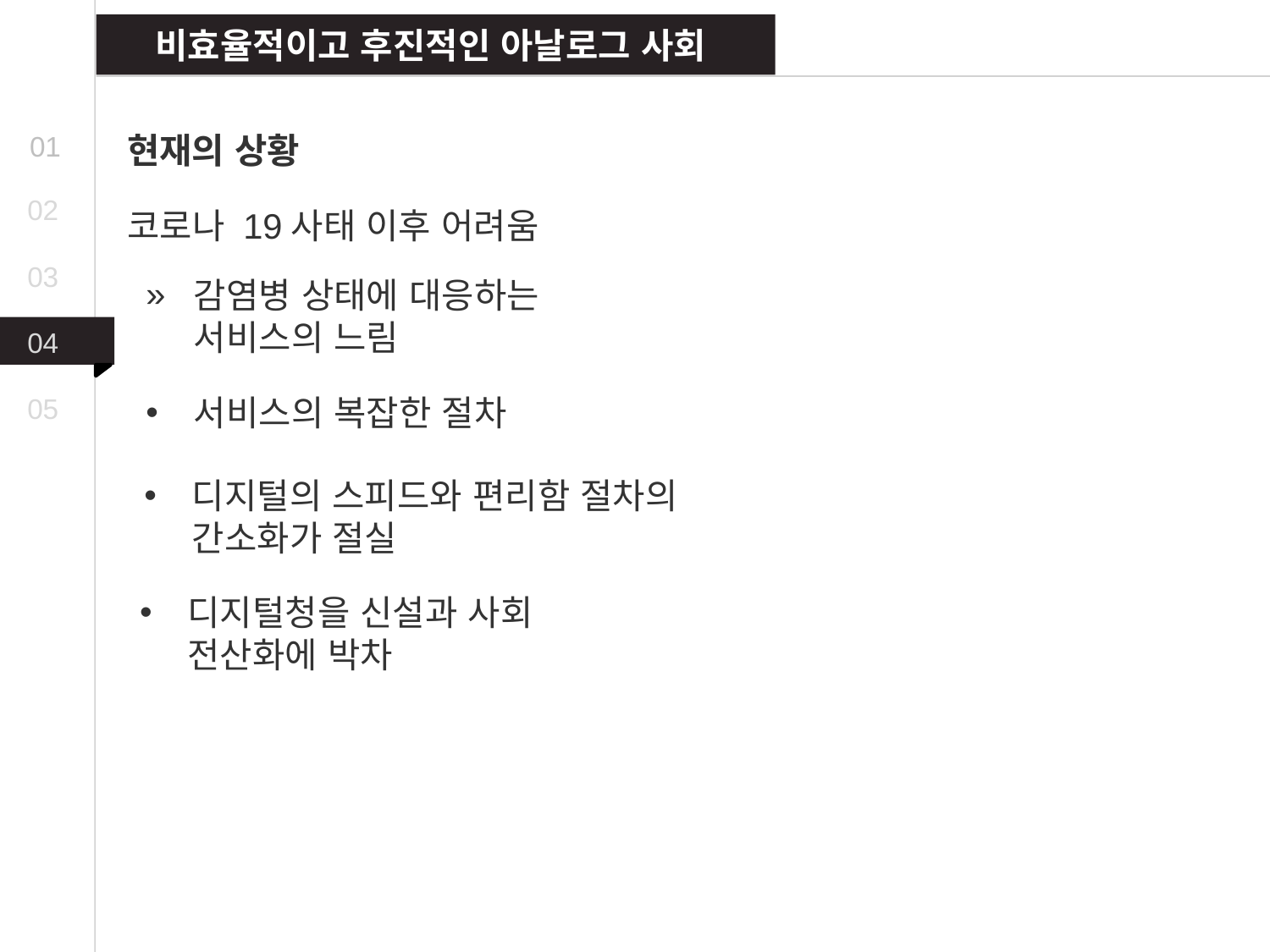

비효율적이고 후진적인 아날로그 사회
현재의 상황
01
02
코로나 19사태 이후 어려움
03
감염병 상태에 대응하는 서비스의 느림

04

서비스의 복잡한 절차
05
디지털의 스피드와 편리함 절차의 간소화가 절실
디지털청을 신설과 사회 전산화에 박차